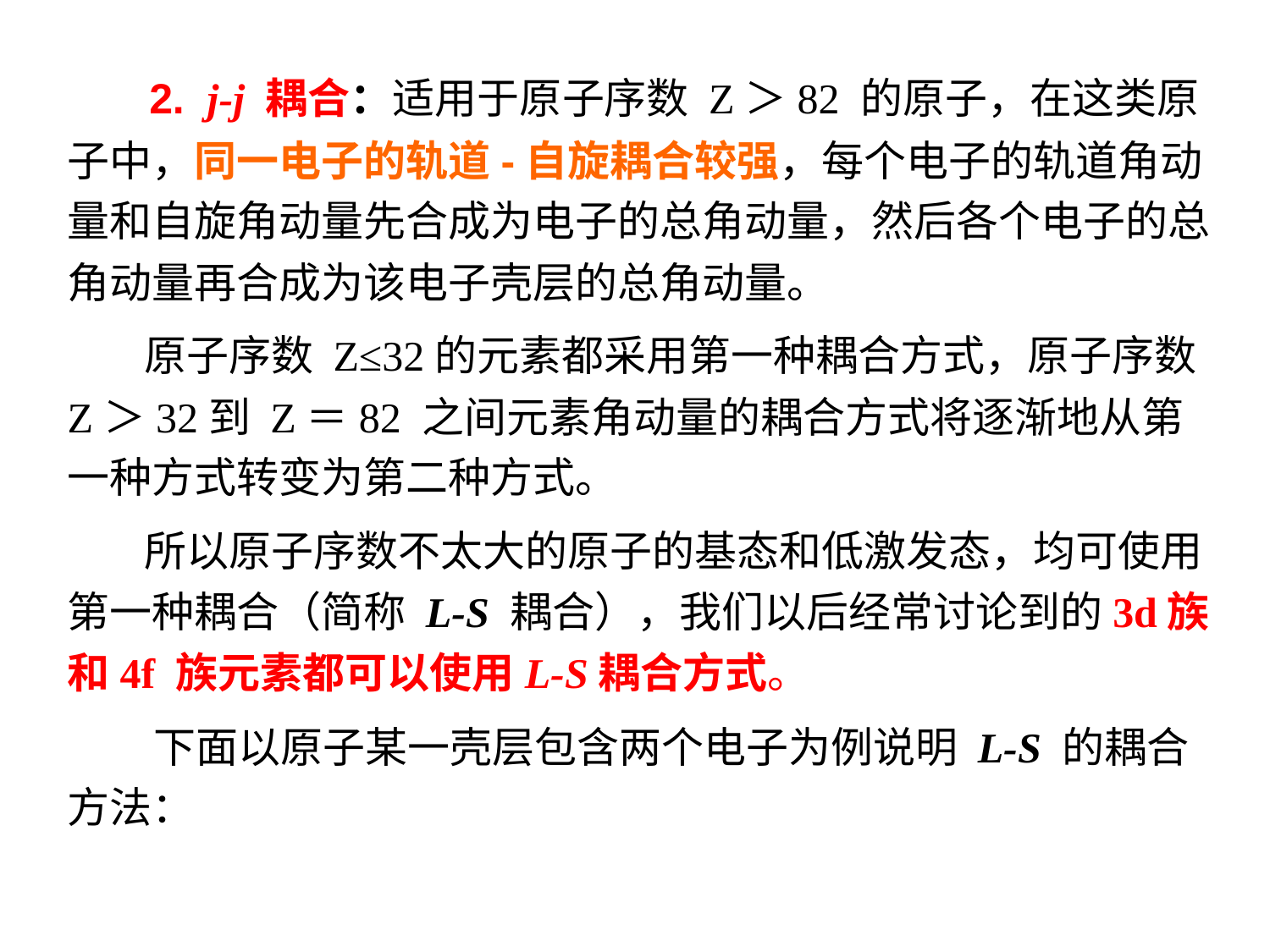

2.  j-j 耦合：适用于原子序数 Z＞82 的原子，在这类原子中，同一电子的轨道-自旋耦合较强，每个电子的轨道角动量和自旋角动量先合成为电子的总角动量，然后各个电子的总角动量再合成为该电子壳层的总角动量。
       原子序数 Z≤32的元素都采用第一种耦合方式，原子序数Z＞32到 Z＝82 之间元素角动量的耦合方式将逐渐地从第一种方式转变为第二种方式。
       所以原子序数不太大的原子的基态和低激发态，均可使用第一种耦合（简称 L-S 耦合），我们以后经常讨论到的3d族和4f 族元素都可以使用L-S耦合方式。
        下面以原子某一壳层包含两个电子为例说明 L-S 的耦合方法：